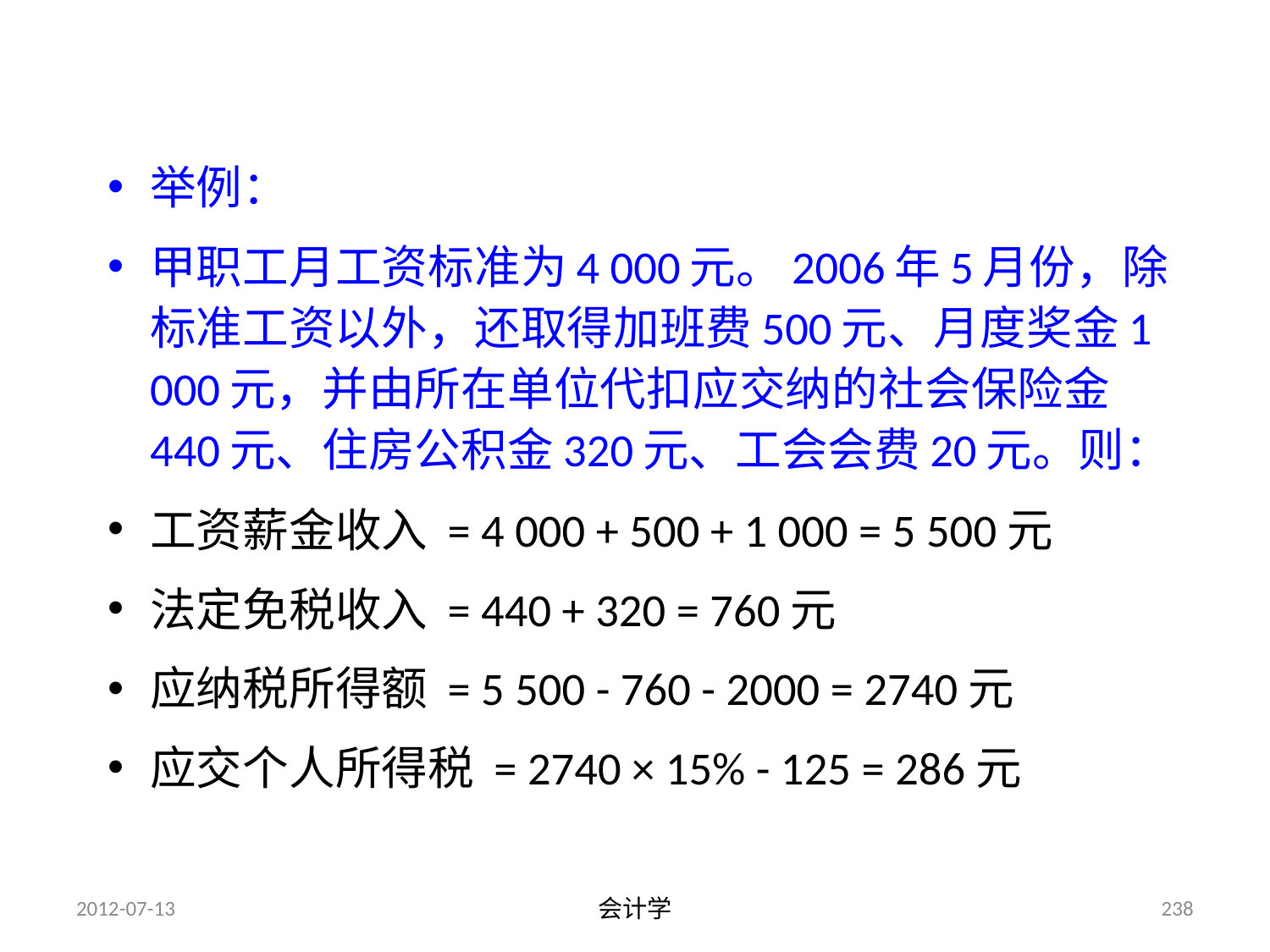

举例：
甲职工月工资标准为4 000元。2006年5月份，除标准工资以外，还取得加班费500元、月度奖金1 000元，并由所在单位代扣应交纳的社会保险金440元、住房公积金320元、工会会费20元。则：
工资薪金收入 = 4 000 + 500 + 1 000 = 5 500元
法定免税收入 = 440 + 320 = 760元
应纳税所得额 = 5 500 - 760 - 2000 = 2740元
应交个人所得税 = 2740 × 15% - 125 = 286元

2012-07-13
会计学
238